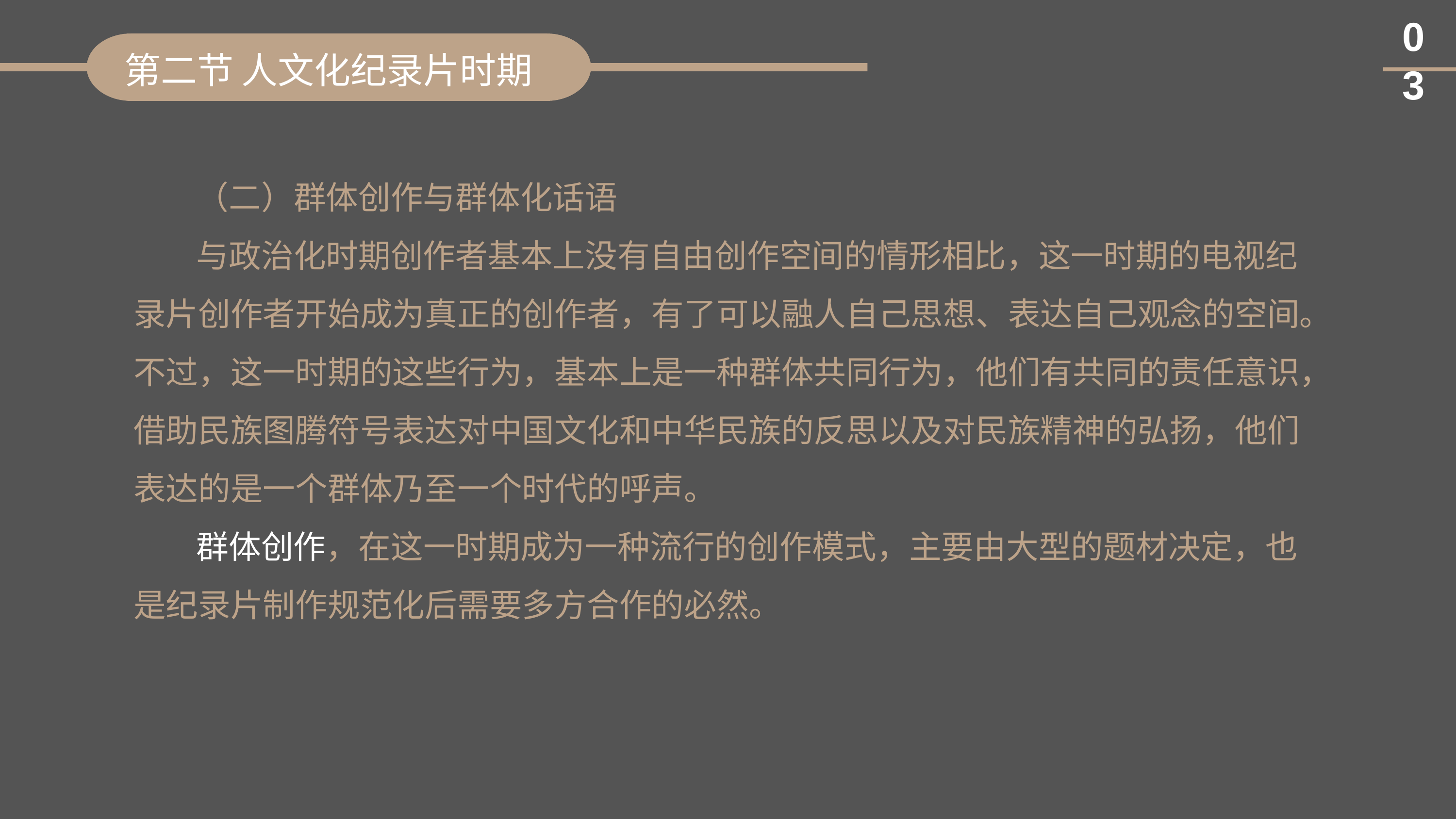

03

第二节 人文化纪录片时期

（二）群体创作与群体化话语
与政治化时期创作者基本上没有自由创作空间的情形相比，这一时期的电视纪录片创作者开始成为真正的创作者，有了可以融人自己思想、表达自己观念的空间。不过，这一时期的这些行为，基本上是一种群体共同行为，他们有共同的责任意识，借助民族图腾符号表达对中国文化和中华民族的反思以及对民族精神的弘扬，他们表达的是一个群体乃至一个时代的呼声。
群体创作，在这一时期成为一种流行的创作模式，主要由大型的题材决定，也是纪录片制作规范化后需要多方合作的必然。